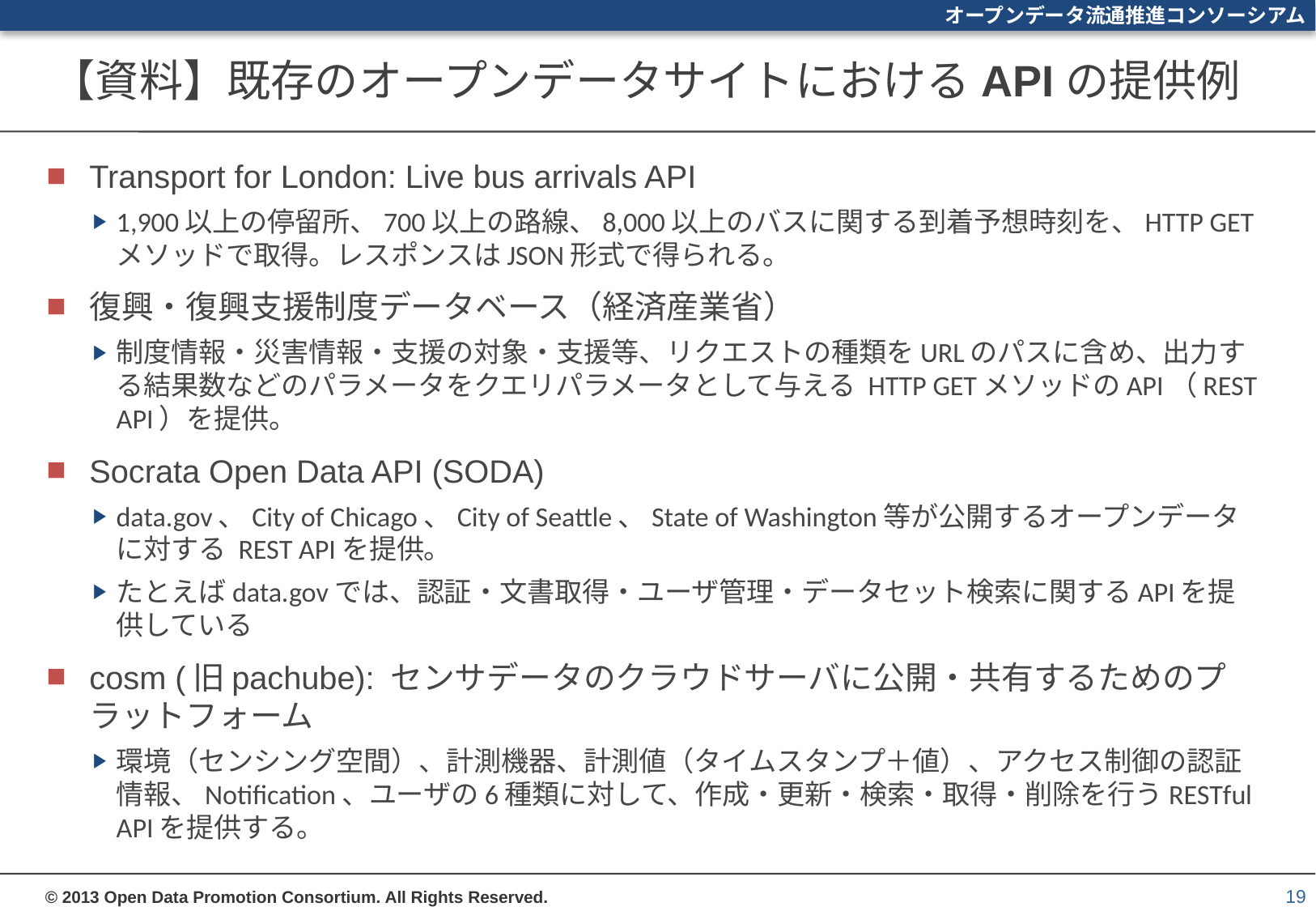

# 【資料】既存のオープンデータサイトにおけるAPIの提供例
Transport for London: Live bus arrivals API
1,900以上の停留所、700以上の路線、8,000以上のバスに関する到着予想時刻を、HTTP GETメソッドで取得。レスポンスはJSON形式で得られる。
復興・復興支援制度データベース（経済産業省）
制度情報・災害情報・支援の対象・支援等、リクエストの種類をURLのパスに含め、出力する結果数などのパラメータをクエリパラメータとして与える HTTP GETメソッドのAPI（REST API）を提供。
Socrata Open Data API (SODA)
data.gov、City of Chicago、City of Seattle、State of Washington等が公開するオープンデータに対する REST APIを提供。
たとえばdata.govでは、認証・文書取得・ユーザ管理・データセット検索に関するAPIを提供している
cosm (旧pachube): センサデータのクラウドサーバに公開・共有するためのプラットフォーム
環境（センシング空間）、計測機器、計測値（タイムスタンプ＋値）、アクセス制御の認証情報、Notification、ユーザの6種類に対して、作成・更新・検索・取得・削除を行うRESTful APIを提供する。
19